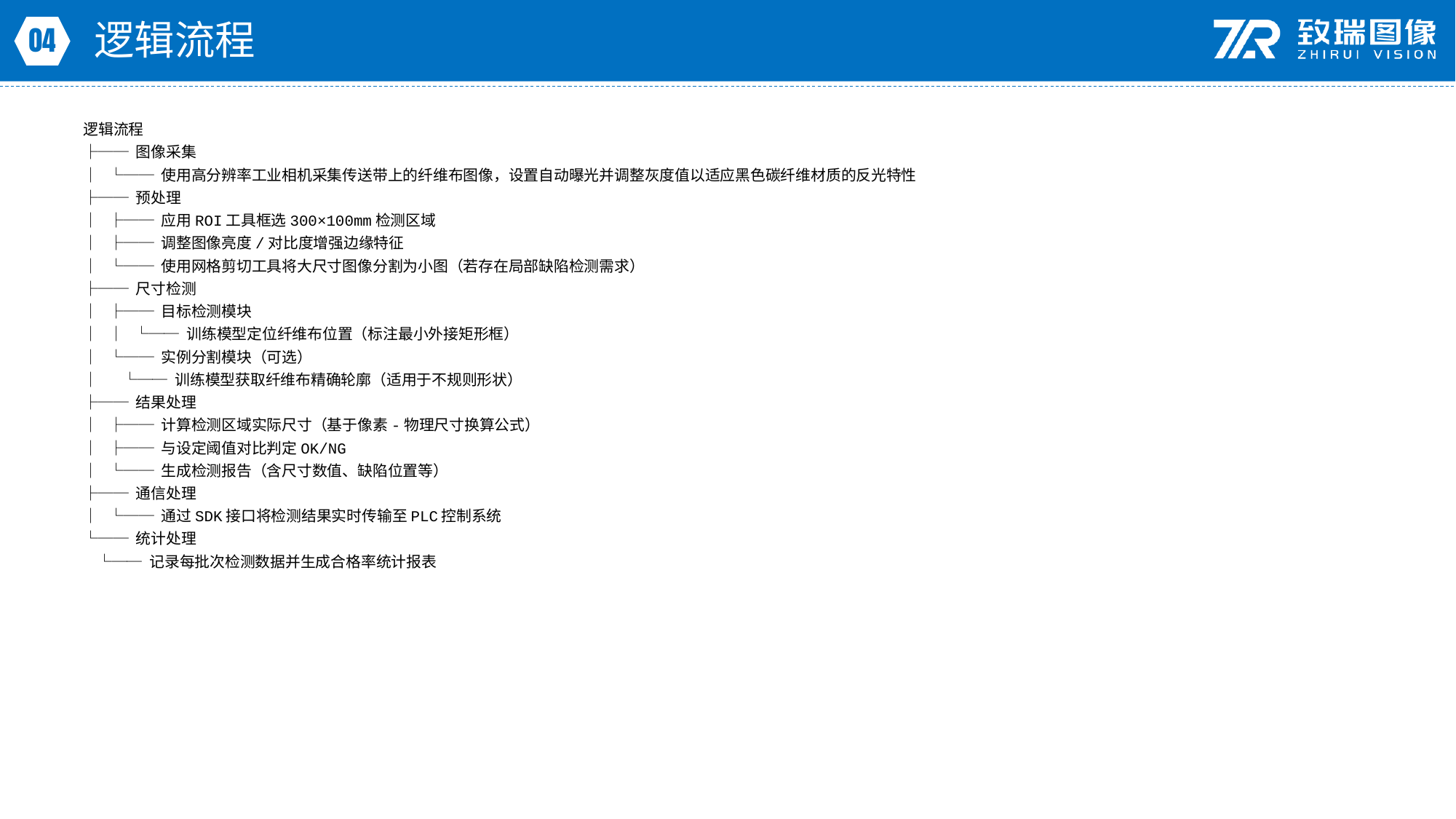

逻辑流程
04

逻辑流程
├── 图像采集
│   └── 使用高分辨率工业相机采集传送带上的纤维布图像，设置自动曝光并调整灰度值以适应黑色碳纤维材质的反光特性
├── 预处理
│   ├── 应用ROI工具框选300×100mm检测区域
│   ├── 调整图像亮度/对比度增强边缘特征
│   └── 使用网格剪切工具将大尺寸图像分割为小图（若存在局部缺陷检测需求）
├── 尺寸检测
│   ├── 目标检测模块
│   │   └── 训练模型定位纤维布位置（标注最小外接矩形框）
│   └── 实例分割模块（可选）
│       └── 训练模型获取纤维布精确轮廓（适用于不规则形状）
├── 结果处理
│   ├── 计算检测区域实际尺寸（基于像素-物理尺寸换算公式）
│   ├── 与设定阈值对比判定OK/NG
│   └── 生成检测报告（含尺寸数值、缺陷位置等）
├── 通信处理
│   └── 通过SDK接口将检测结果实时传输至PLC控制系统
└── 统计处理
    └── 记录每批次检测数据并生成合格率统计报表